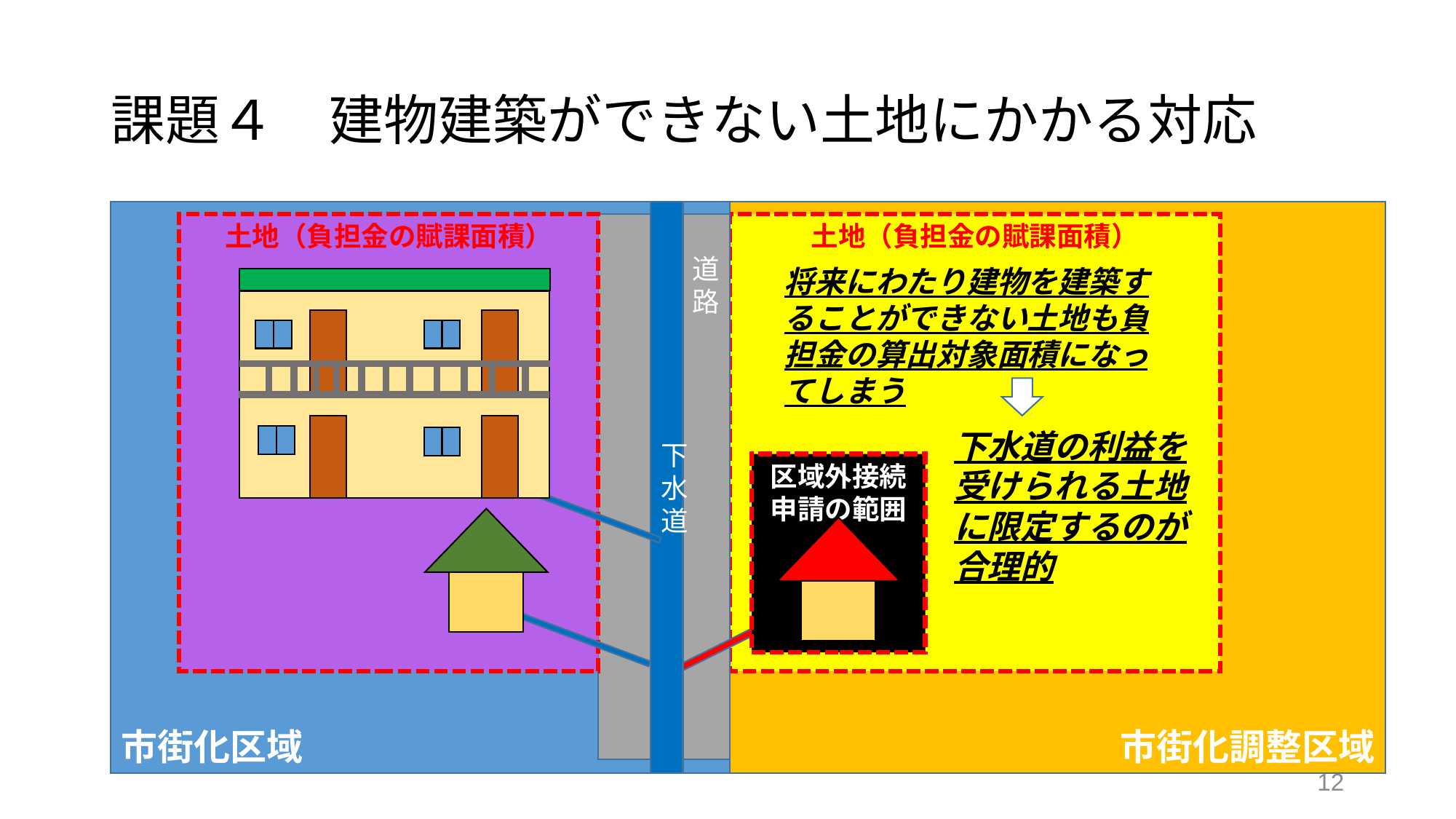

# 課題４　建物建築ができない土地にかかる対応
市街化区域
下水道
市街化調整区域
土地（負担金の賦課面積）

道
路
土地（負担金の賦課面積）
将来にわたり建物を建築することができない土地も負担金の算出対象面積になってしまう

下水道の利益を受けられる土地に限定するのが合理的

区域外接続申請の範囲

12